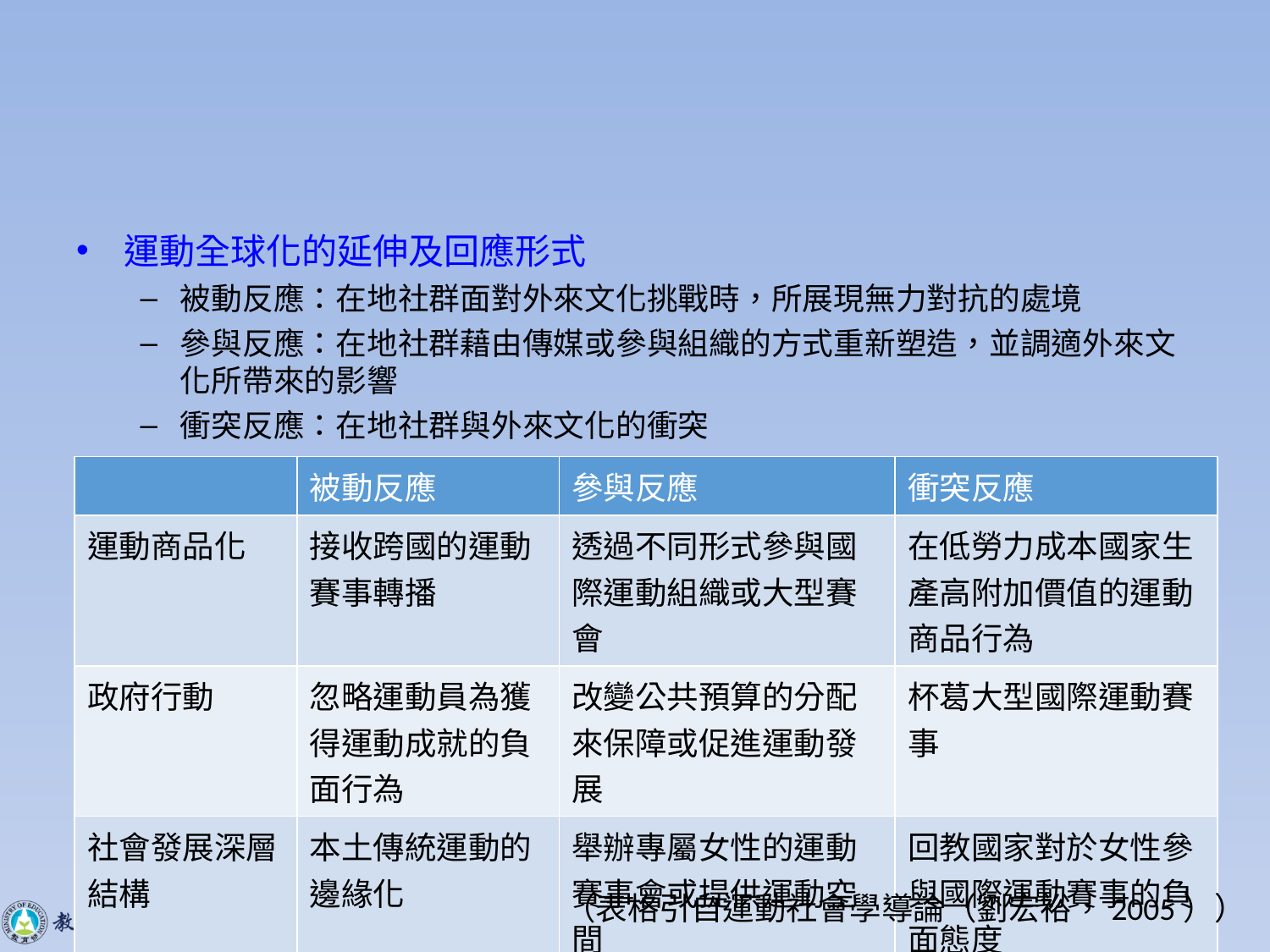

#
運動全球化的延伸及回應形式
被動反應：在地社群面對外來文化挑戰時，所展現無力對抗的處境
參與反應：在地社群藉由傳媒或參與組織的方式重新塑造，並調適外來文化所帶來的影響
衝突反應：在地社群與外來文化的衝突
|  | 被動反應 | 參與反應 | 衝突反應 |
| --- | --- | --- | --- |
| 運動商品化 | 接收跨國的運動賽事轉播 | 透過不同形式參與國際運動組織或大型賽會 | 在低勞力成本國家生產高附加價值的運動商品行為 |
| 政府行動 | 忽略運動員為獲得運動成就的負面行為 | 改變公共預算的分配來保障或促進運動發展 | 杯葛大型國際運動賽事 |
| 社會發展深層結構 | 本土傳統運動的邊緣化 | 舉辦專屬女性的運動賽事會或提供運動空間 | 回教國家對於女性參與國際運動賽事的負面態度 |
（表格引自運動社會學導論（劉宏裕，2005））